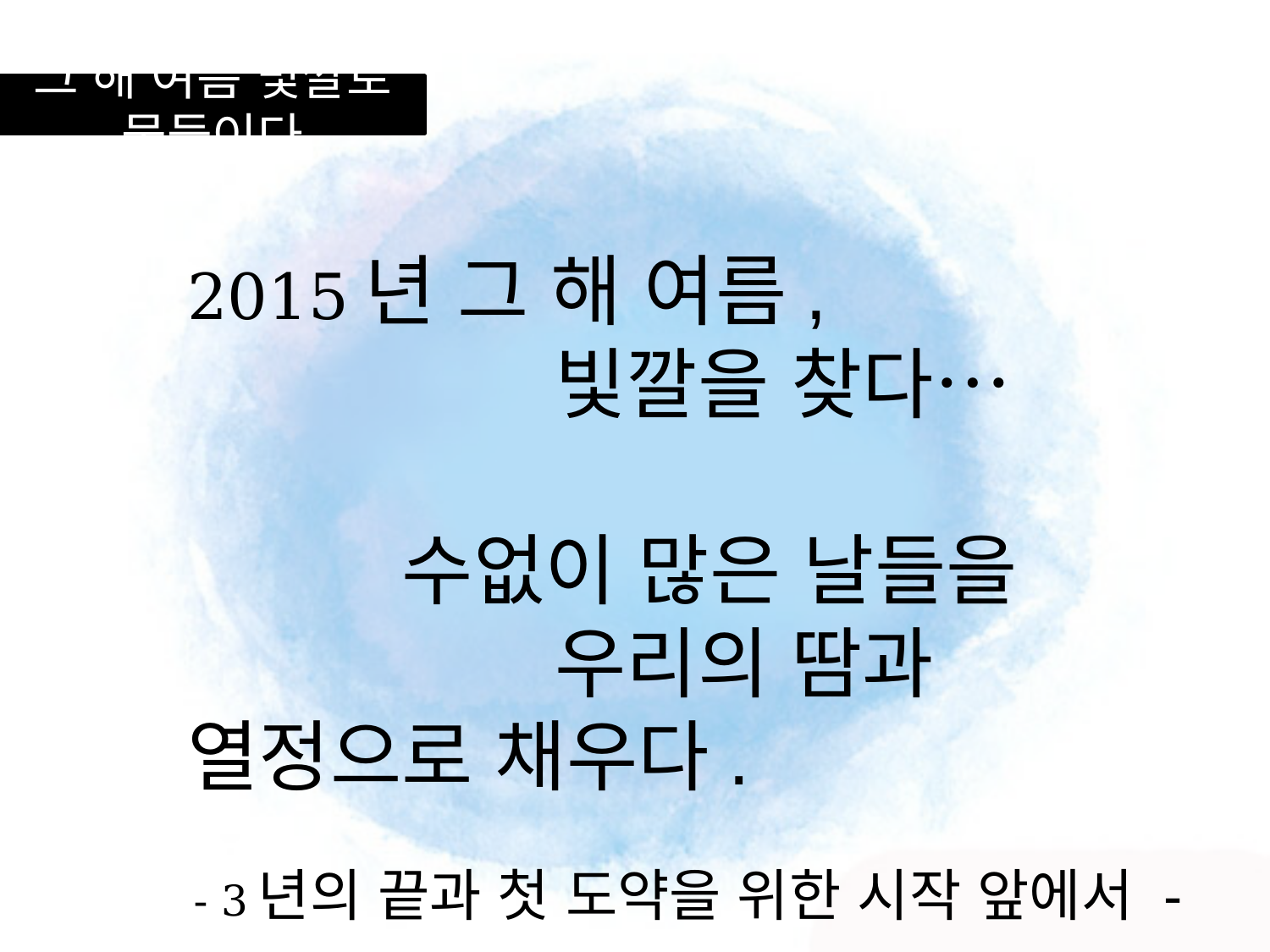

그 해 여름 빛깔로 물들이다
2015년 그 해 여름,
                빛깔을 찾다…

         수없이 많은 날들을
                우리의 땀과 열정으로 채우다.

- 3년의 끝과 첫 도약을 위한 시작 앞에서 -